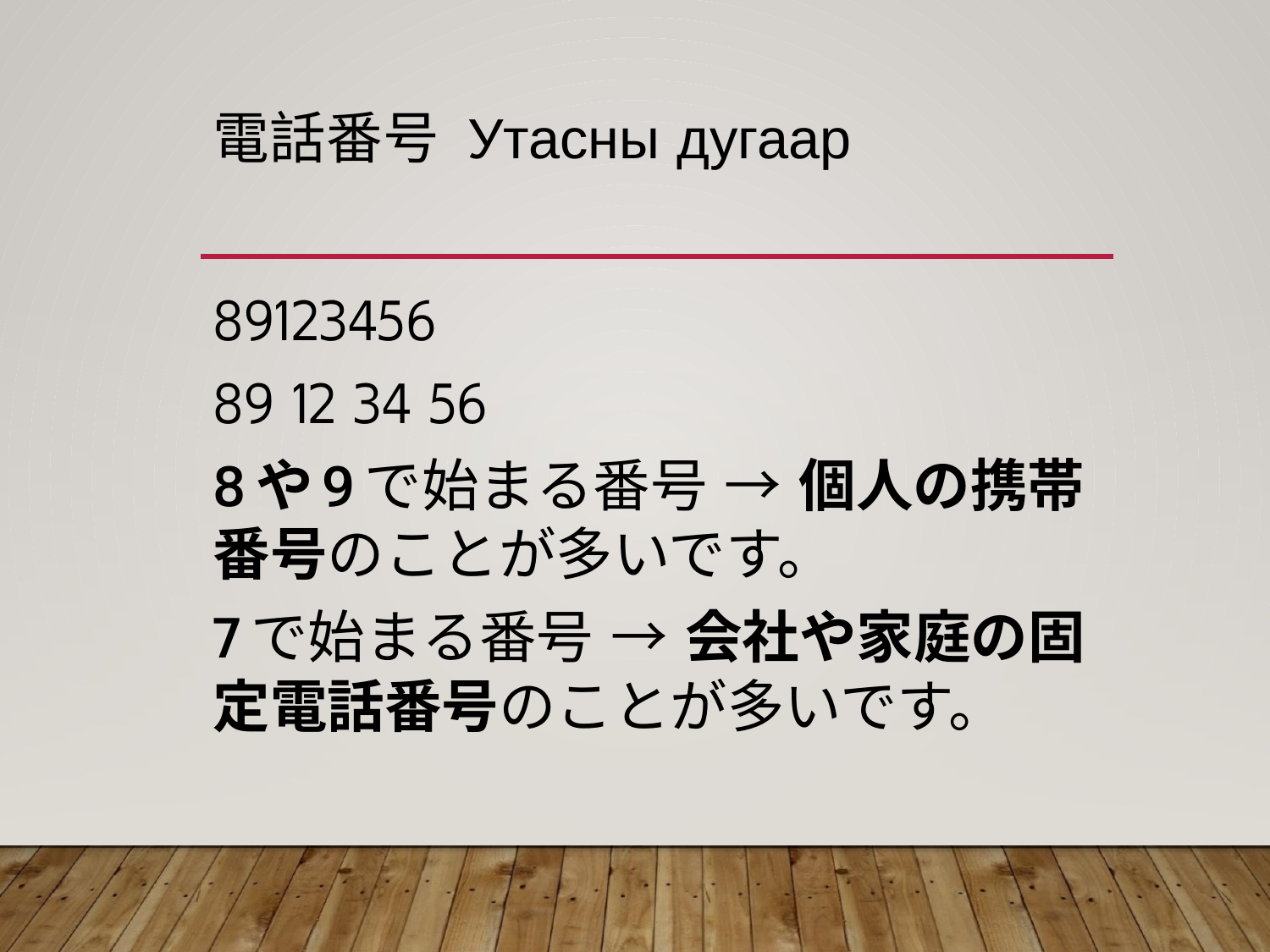

# 電話番号 Утасны дугаар
89123456
89 12 34 56
8や9で始まる番号 → 個人の携帯番号のことが多いです。
7で始まる番号 → 会社や家庭の固定電話番号のことが多いです。